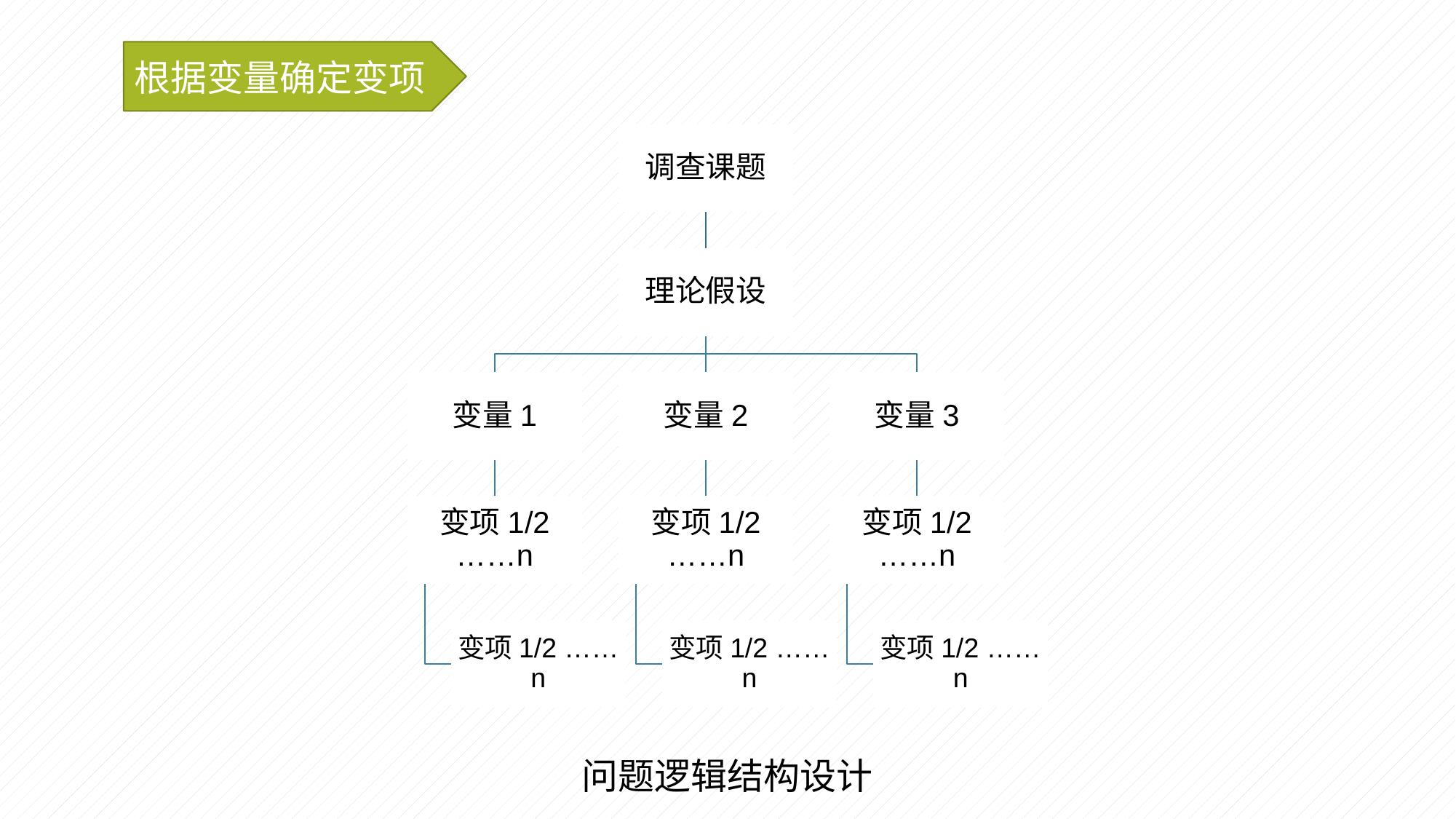

根据变量确定变项
调查课题
理论假设
变量1
变项1/2 ……n
变项1/2 ……n
变量2
变项1/2 ……n
变项1/2 ……n
变量3
变项1/2 ……n
变项1/2 ……n
问题逻辑结构设计